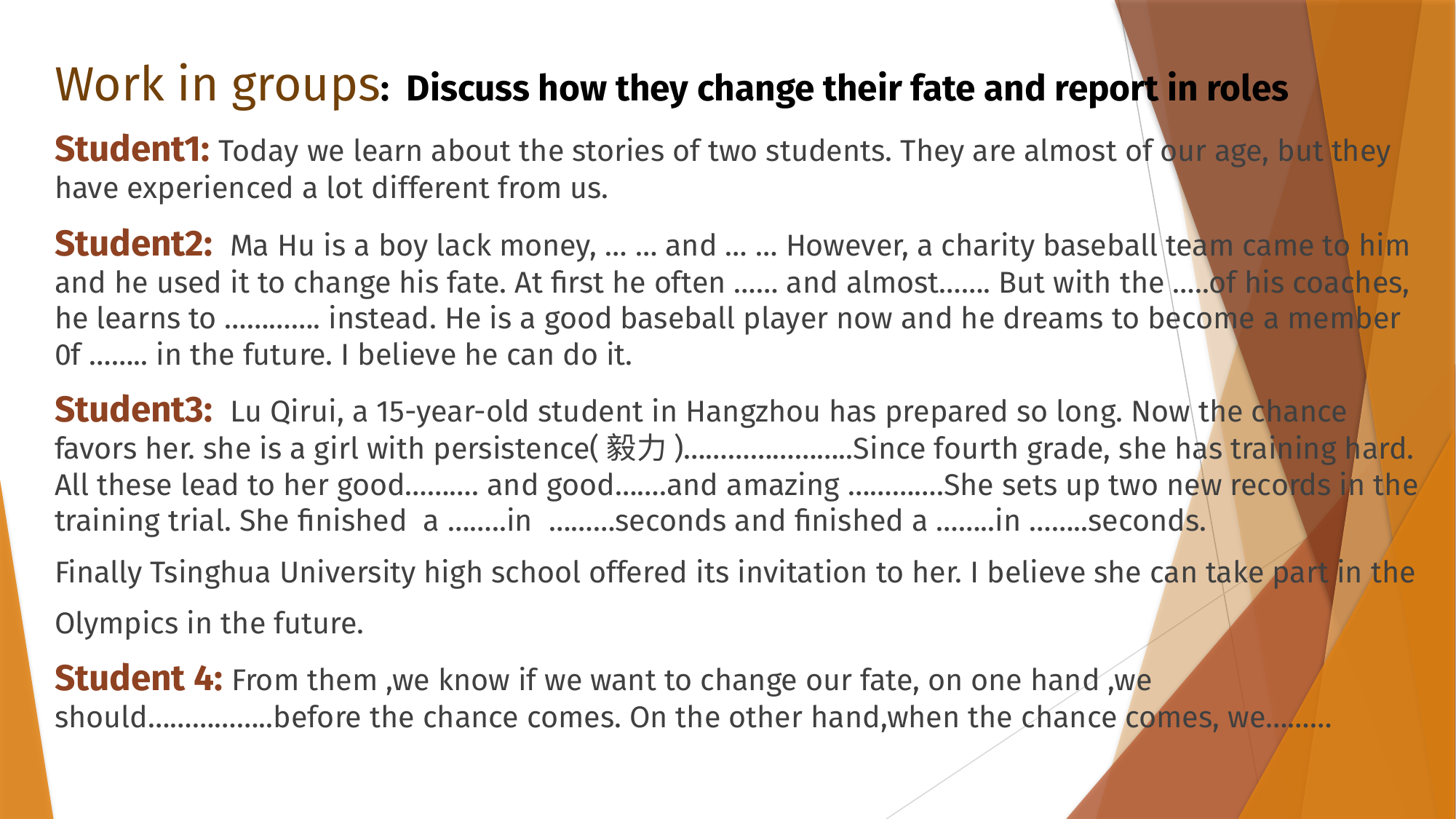

Work in groups:  Discuss how they change their fate and report in roles
Student1: Today we learn about the stories of two students. They are almost of our age, but they have experienced a lot different from us.
Student2:  Ma Hu is a boy lack money, … … and … … However, a charity baseball team came to him and he used it to change his fate. At first he often …… and almost……. But with the …..of his coaches, he learns to …………. instead. He is a good baseball player now and he dreams to become a member 0f …….. in the future. I believe he can do it.
Student3:  Lu Qirui, a 15-year-old student in Hangzhou has prepared so long. Now the chance favors her. she is a girl with persistence(毅力)…………………..Since fourth grade, she has training hard. All these lead to her good………. and good…….and amazing ………….She sets up two new records in the training trial. She finished  a ……..in  ………seconds and finished a ……..in ……..seconds.
Finally Tsinghua University high school offered its invitation to her. I believe she can take part in the
Olympics in the future.
Student 4: From them ,we know if we want to change our fate, on one hand ,we should……………..before the chance comes. On the other hand,when the chance comes, we………